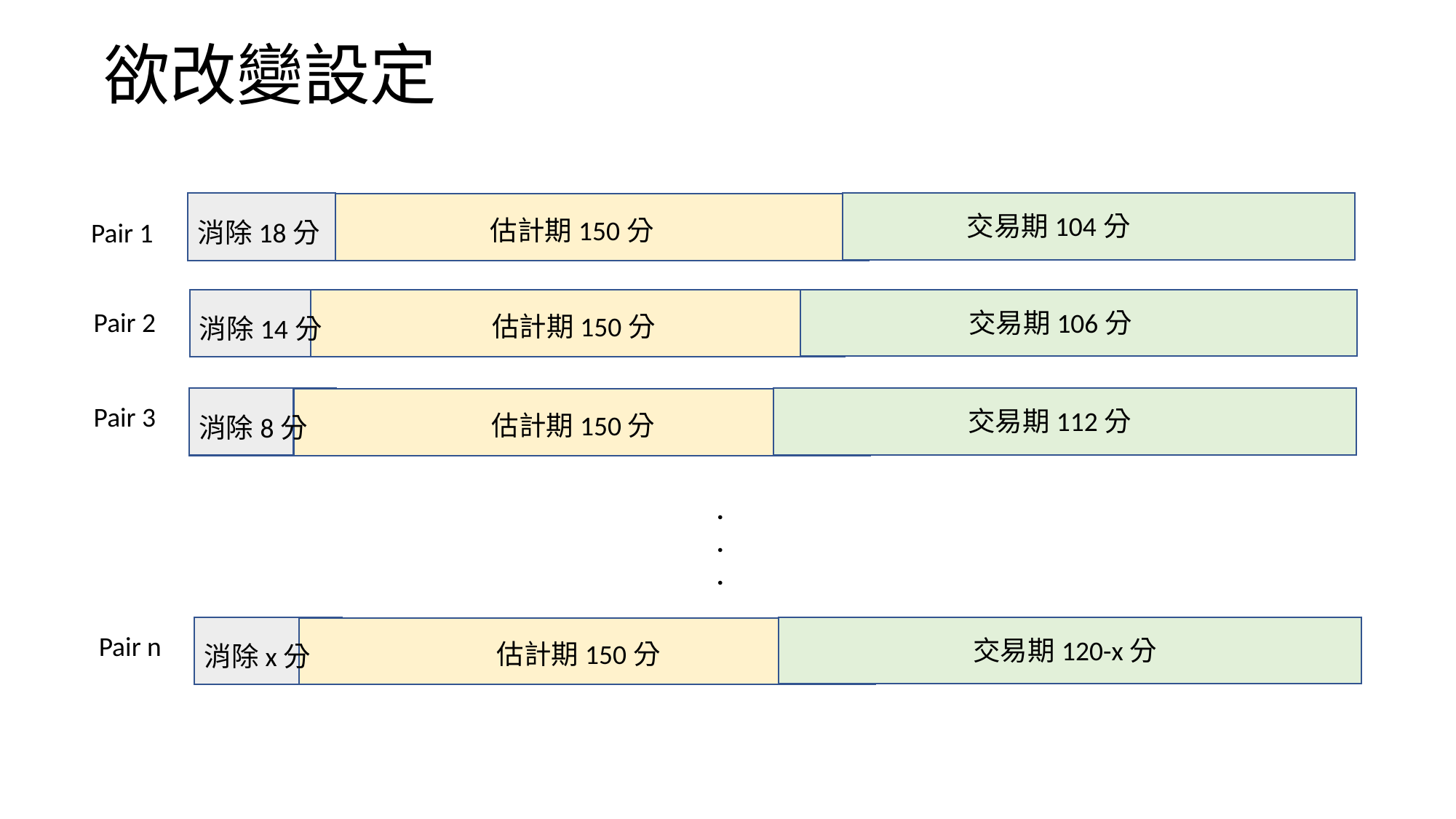

# 欲改變設定

交易期104分
估計期150分
Pair 1
消除18分

Pair 2
交易期106分
估計期150分
消除14分

Pair 3
交易期112分
估計期150分
消除8分
.
.
.

Pair n
交易期120-x分
估計期150分
消除x分